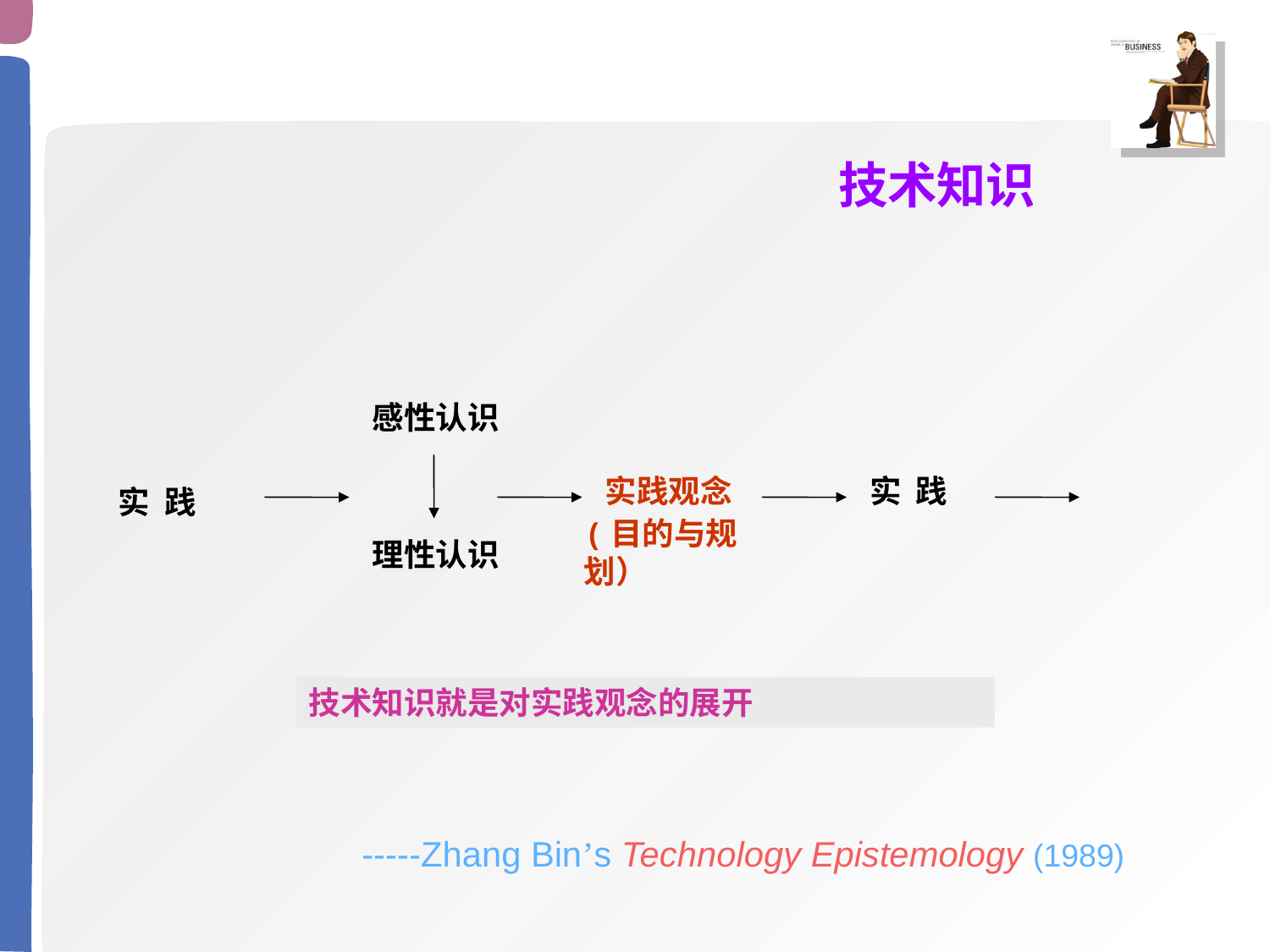

技术知识
感性认识

实践观念
实  践
实  践

(目的与规划）
理性认识
技术知识就是对实践观念的展开
-----Zhang Bin’s Technology Epistemology (1989)